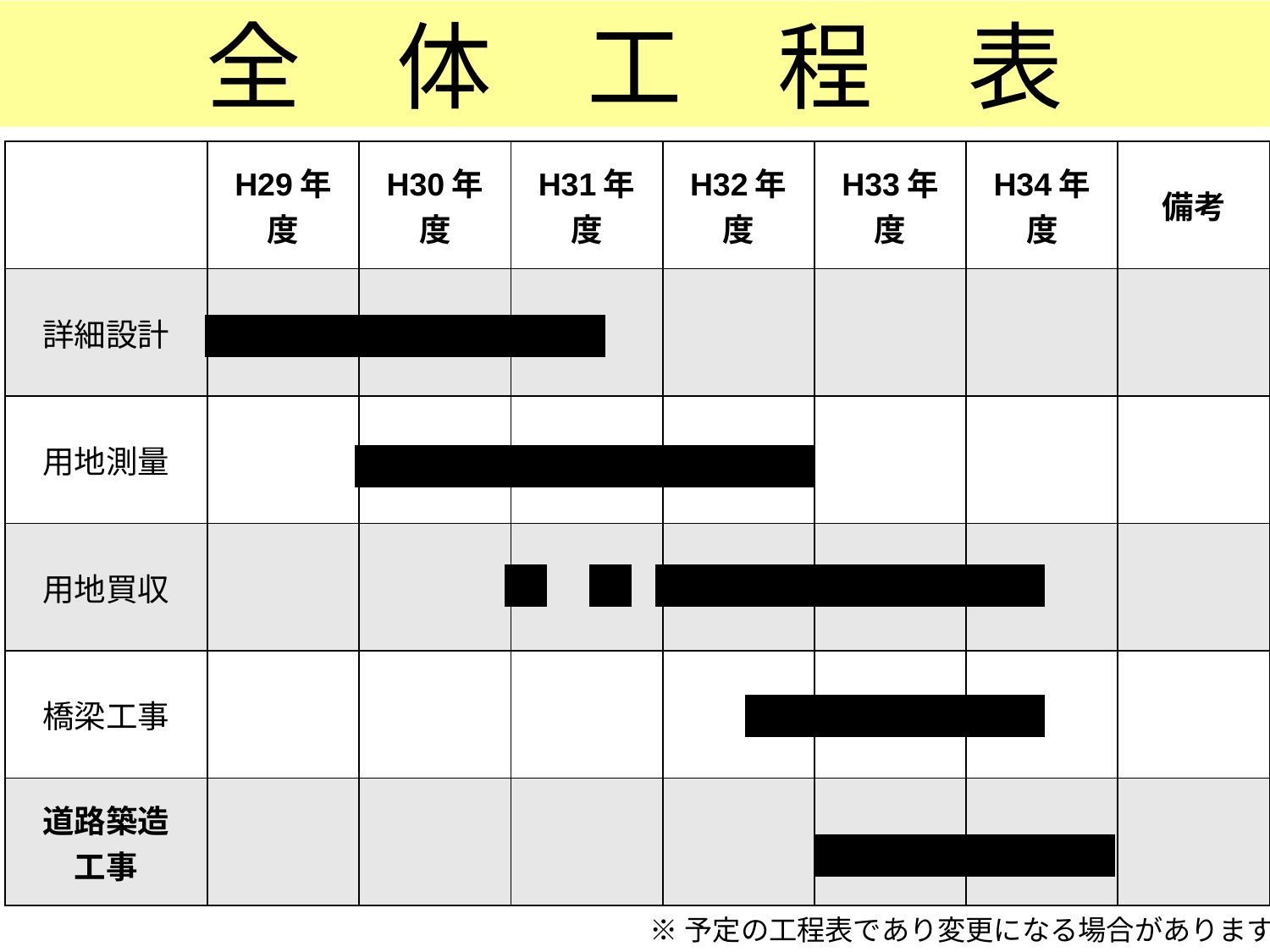

全　体　工　程　表
|  | H29年度 | H30年度 | H31年度 | H32年度 | H33年度 | H34年度 | 備考 |
| --- | --- | --- | --- | --- | --- | --- | --- |
| 詳細設計 |  |  |  |  |  |  |  |
| 用地測量 |  |  |  |  |  |  |  |
| 用地買収 |  |  |  |  |  |  |  |
| 橋梁工事 |  |  |  |  |  |  |  |
| 道路築造 工事 |  |  |  |  |  |  |  |
※予定の工程表であり変更になる場合があります。